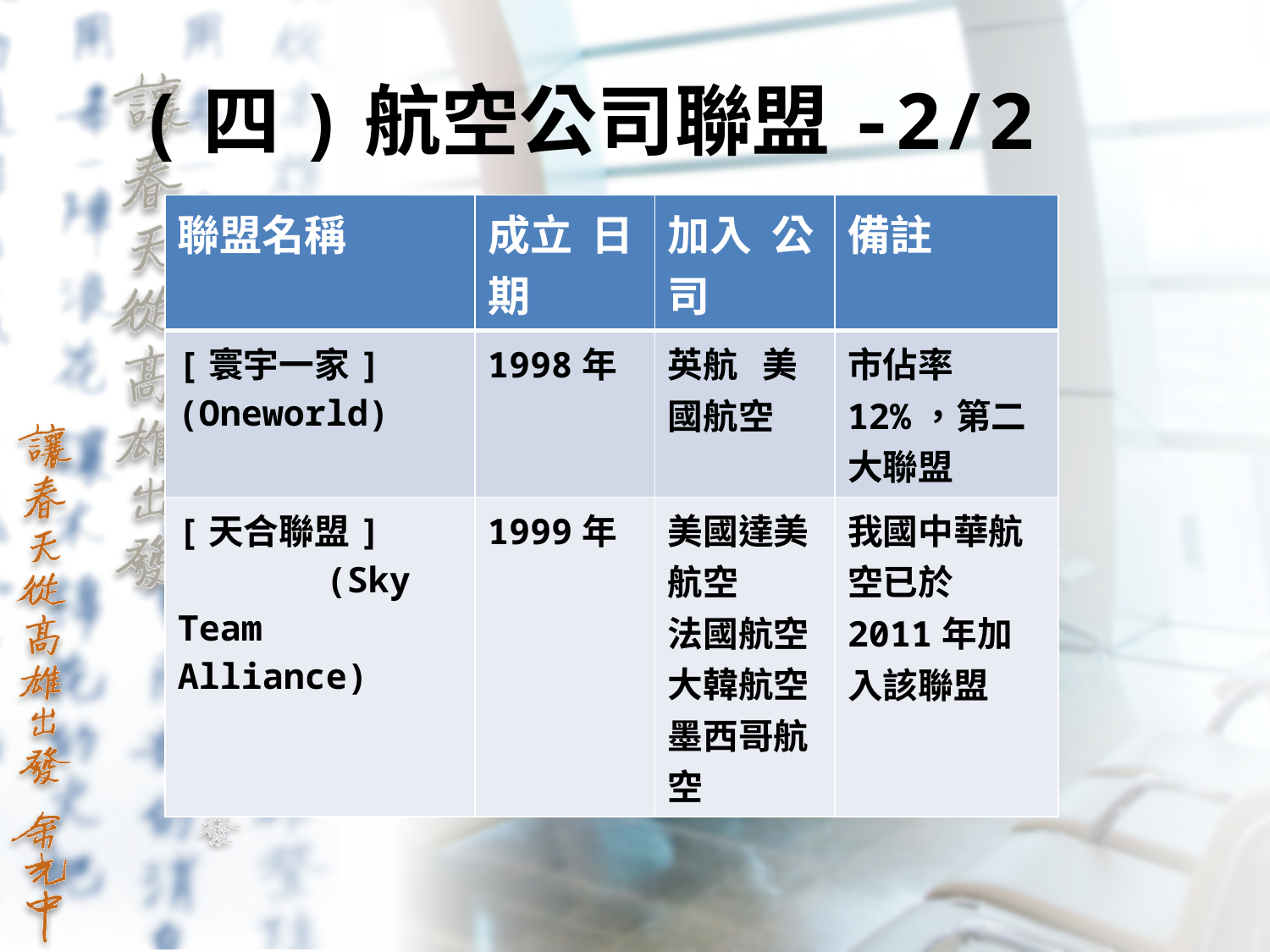

# (四)航空公司聯盟-2/2

| 聯盟名稱 | 成立 日期 | 加入 公司 | 備註 |
| --- | --- | --- | --- |
| [寰宇一家] (Oneworld) | 1998年 | 英航 美國航空 | 市佔率12%，第二大聯盟 |
| [天合聯盟] (Sky Team Alliance) | 1999年 | 美國達美航空 法國航空大韓航空 墨西哥航空 | 我國中華航空已於2011年加入該聯盟 |